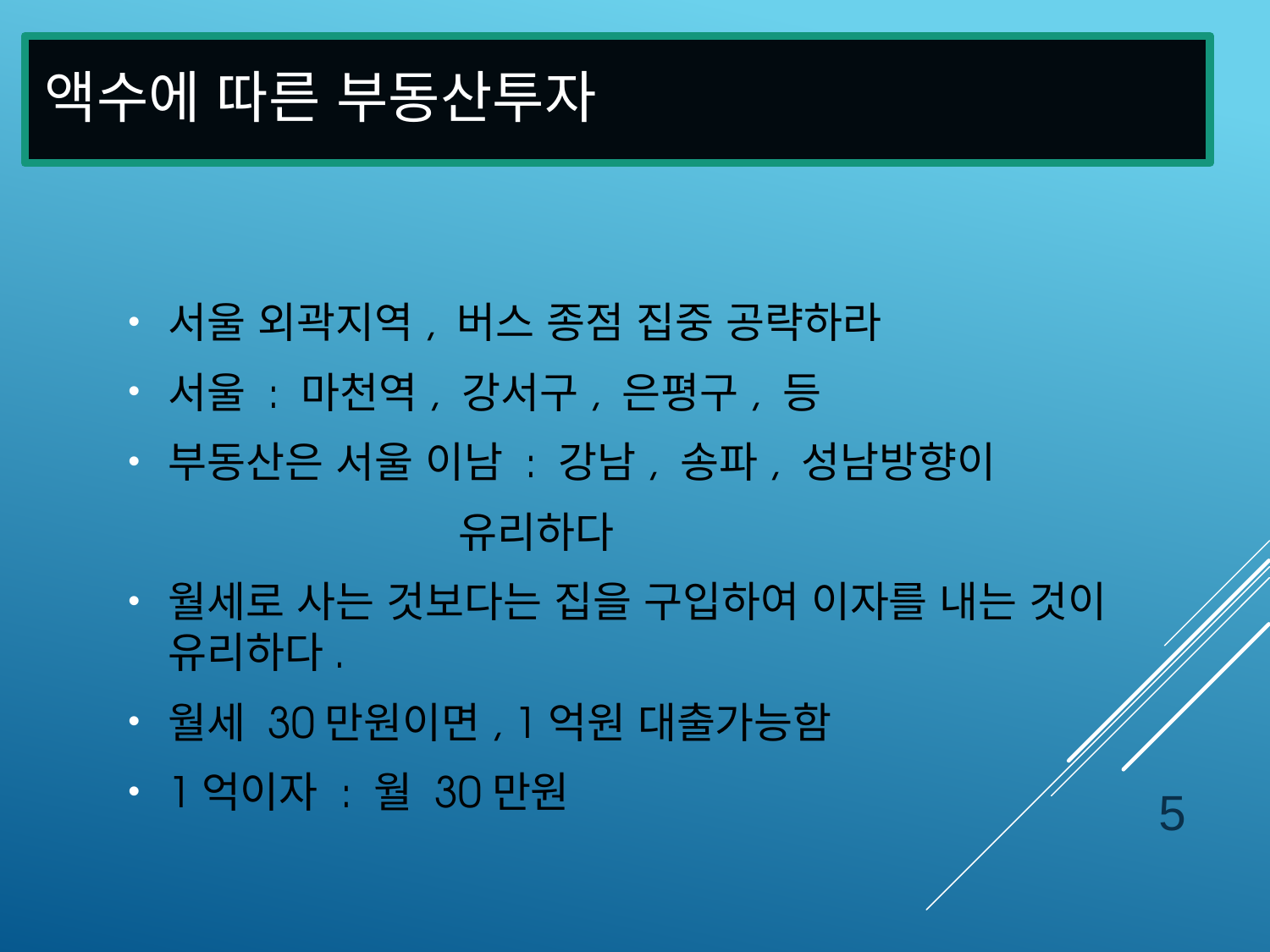

# 액수에 따른 부동산투자
서울 외곽지역, 버스 종점 집중 공략하라
서울 : 마천역, 강서구, 은평구, 등
부동산은 서울 이남 : 강남, 송파, 성남방향이
                           유리하다
월세로 사는 것보다는 집을 구입하여 이자를 내는 것이 유리하다.
월세 30만원이면, 1억원 대출가능함
1억이자 : 월 30만원
5